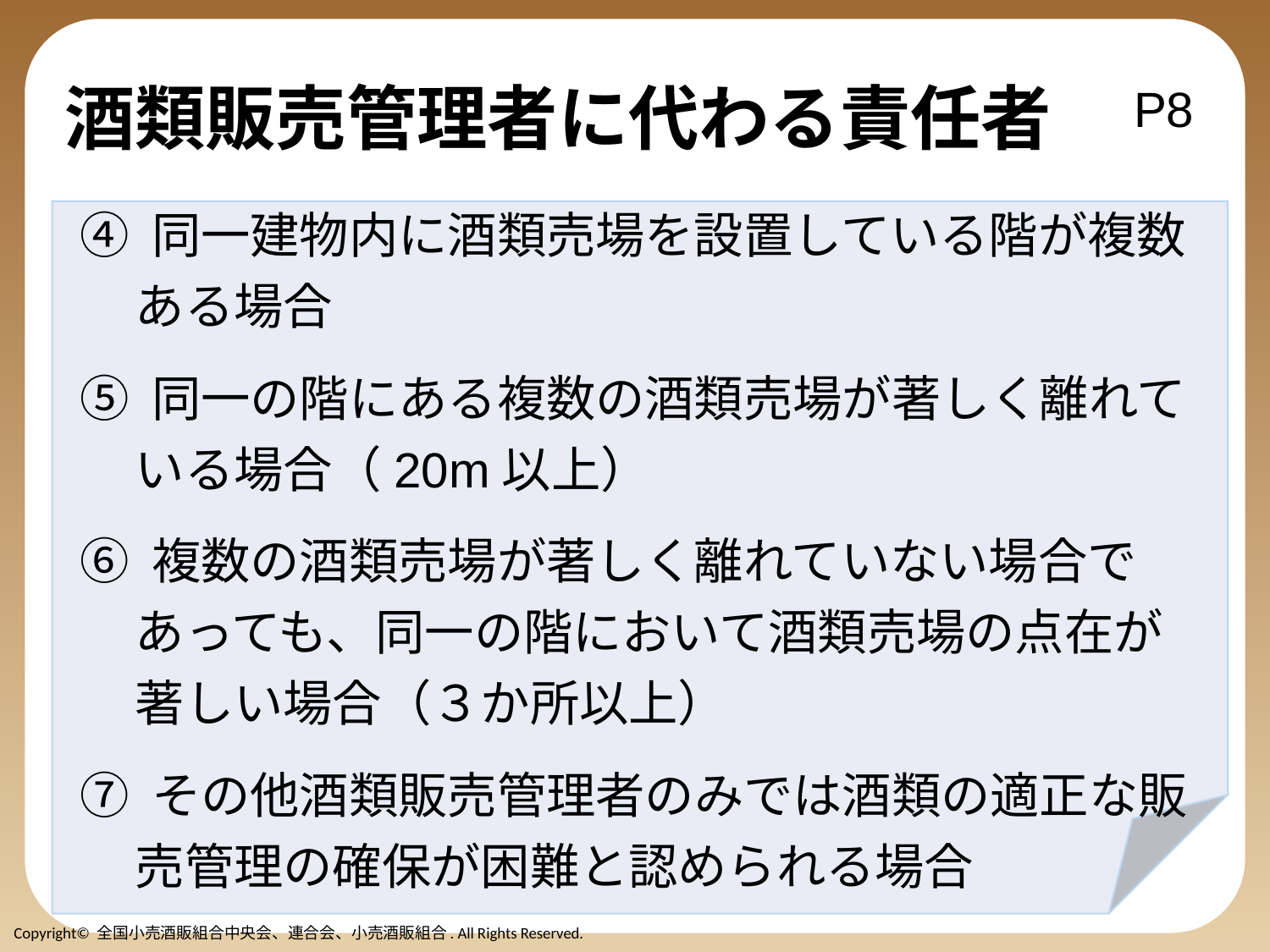

# 酒類販売管理者に代わる責任者
P8

④ 同一建物内に酒類売場を設置している階が複数
    ある場合
⑤ 同一の階にある複数の酒類売場が著しく離れて
    いる場合（20m以上）
⑥ 複数の酒類売場が著しく離れていない場合で
    あっても、同一の階において酒類売場の点在が
    著しい場合（３か所以上）
⑦ その他酒類販売管理者のみでは酒類の適正な販
    売管理の確保が困難と認められる場合
Copyright© 全国小売酒販組合中央会、連合会、小売酒販組合. All Rights Reserved.